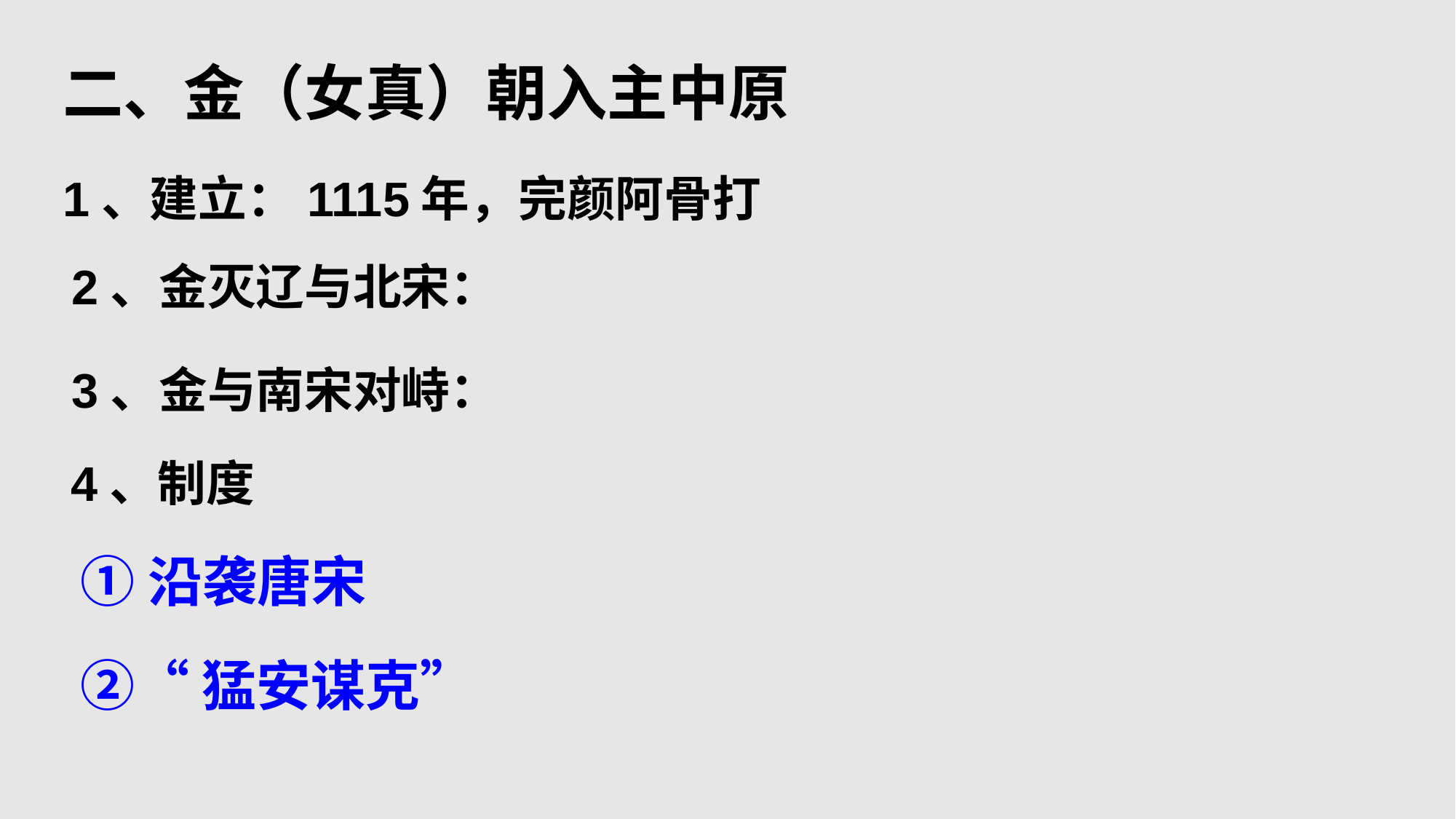

二、金（女真）朝入主中原
1、建立：1115年，完颜阿骨打
2、金灭辽与北宋：
3、金与南宋对峙：
4、制度
①沿袭唐宋
②“猛安谋克”